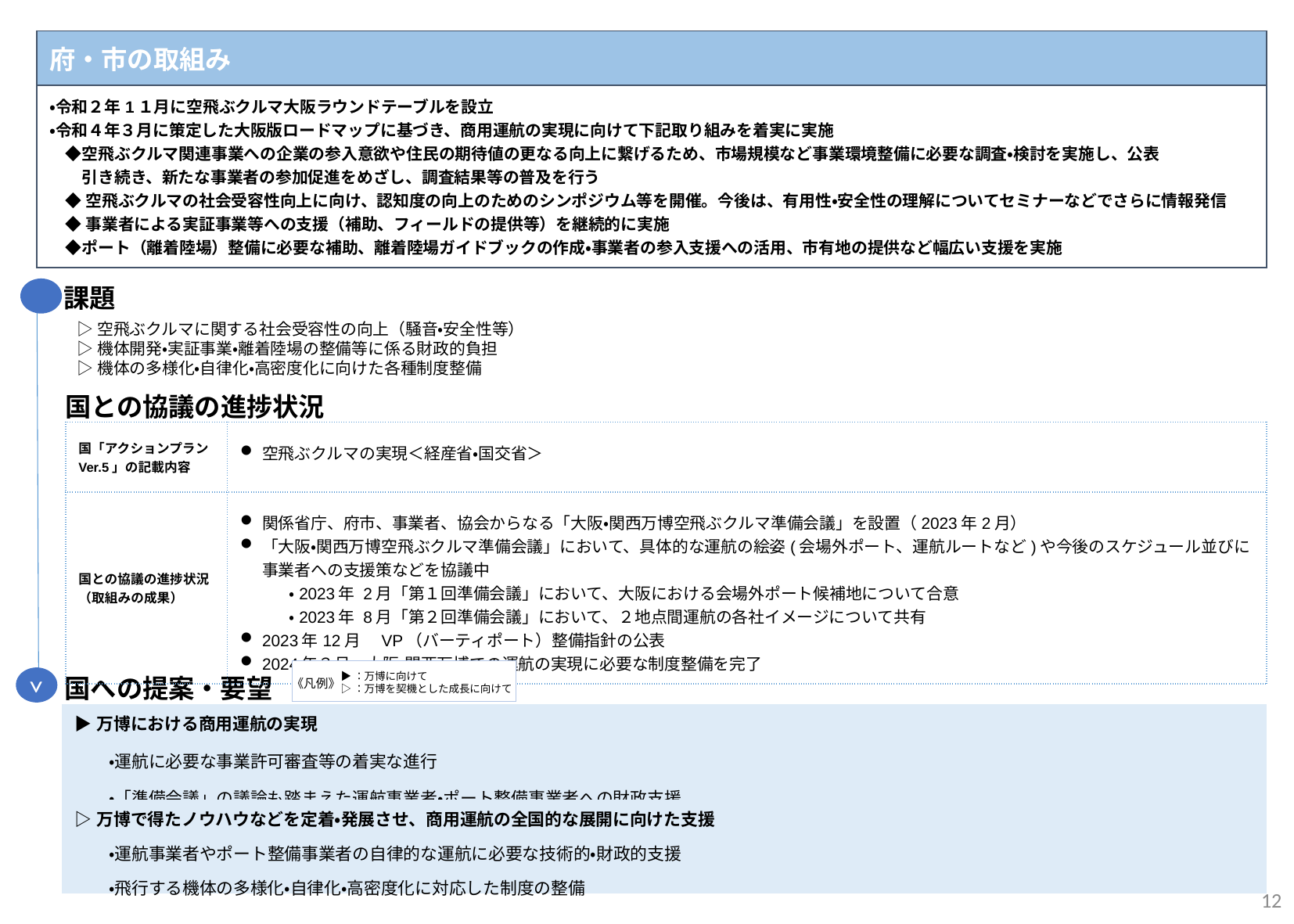

| 府・市の取組み |
| --- |
| ・令和２年1１月に空飛ぶクルマ大阪ラウンドテーブルを設立 ・令和４年３月に策定した大阪版ロードマップに基づき、商用運航の実現に向けて下記取り組みを着実に実施 　◆空飛ぶクルマ関連事業への企業の参入意欲や住民の期待値の更なる向上に繋げるため、市場規模など事業環境整備に必要な調査・検討を実施し、公表 　　引き続き、新たな事業者の参加促進をめざし、調査結果等の普及を行う 　◆ 空飛ぶクルマの社会受容性向上に向け、認知度の向上のためのシンポジウム等を開催。今後は、有用性・安全性の理解についてセミナーなどでさらに情報発信 　◆ 事業者による実証事業等への支援（補助、フィールドの提供等）を継続的に実施 　◆ポート（離着陸場）整備に必要な補助、離着陸場ガイドブックの作成・事業者の参入支援への活用、市有地の提供など幅広い支援を実施 |
課題

▷空飛ぶクルマに関する社会受容性の向上（騒音・安全性等）
▷機体開発・実証事業・離着陸場の整備等に係る財政的負担
▷機体の多様化・自律化・高密度化に向けた各種制度整備
国との協議の進捗状況
| 国「アクションプランVer.5」の記載内容 | 空飛ぶクルマの実現＜経産省・国交省＞ |
| --- | --- |
| 国との協議の進捗状況 （取組みの成果） | 関係省庁、府市、事業者、協会からなる「大阪・関西万博空飛ぶクルマ準備会議」を設置（2023年2月） 「大阪・関西万博空飛ぶクルマ準備会議」において、具体的な運航の絵姿(会場外ポート、運航ルートなど)や今後のスケジュール並びに事業者への支援策などを協議中 　　　・2023年 2月「第１回準備会議」において、大阪における会場外ポート候補地について合意 　　　・2023年 8月「第２回準備会議」において、２地点間運航の各社イメージについて共有 2023年12月　VP（バーティポート）整備指針の公表 2024年３月　大阪・関西万博での運航の実現に必要な制度整備を完了 |
▶：万博に向けて
▷：万博を契機とした成長に向けて

《凡例》
国への提案・要望
>

| ▶万博における商用運航の実現 　　・運航に必要な事業許可審査等の着実な進行 　　・「準備会議」の議論も踏まえた運航事業者・ポート整備事業者への財政支援 |
| --- |
| ▷万博で得たノウハウなどを定着・発展させ、商用運航の全国的な展開に向けた支援 　　・運航事業者やポート整備事業者の自律的な運航に必要な技術的・財政的支援 　　・飛行する機体の多様化・自律化・高密度化に対応した制度の整備 |

12